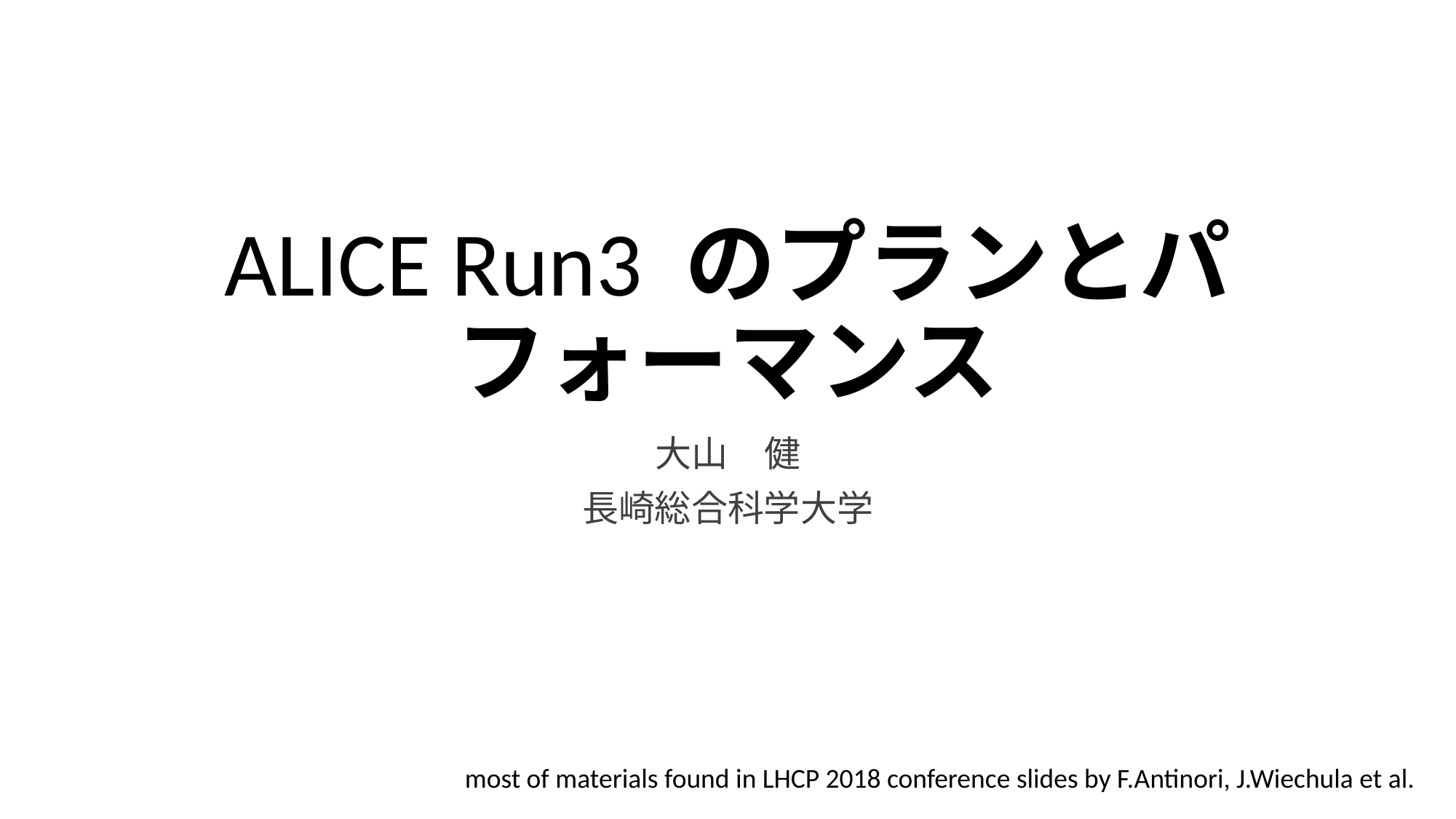

# ALICE Run3 のプランとパフォーマンス
大山　健
長崎総合科学大学
most of materials found in LHCP 2018 conference slides by F.Antinori, J.Wiechula et al.